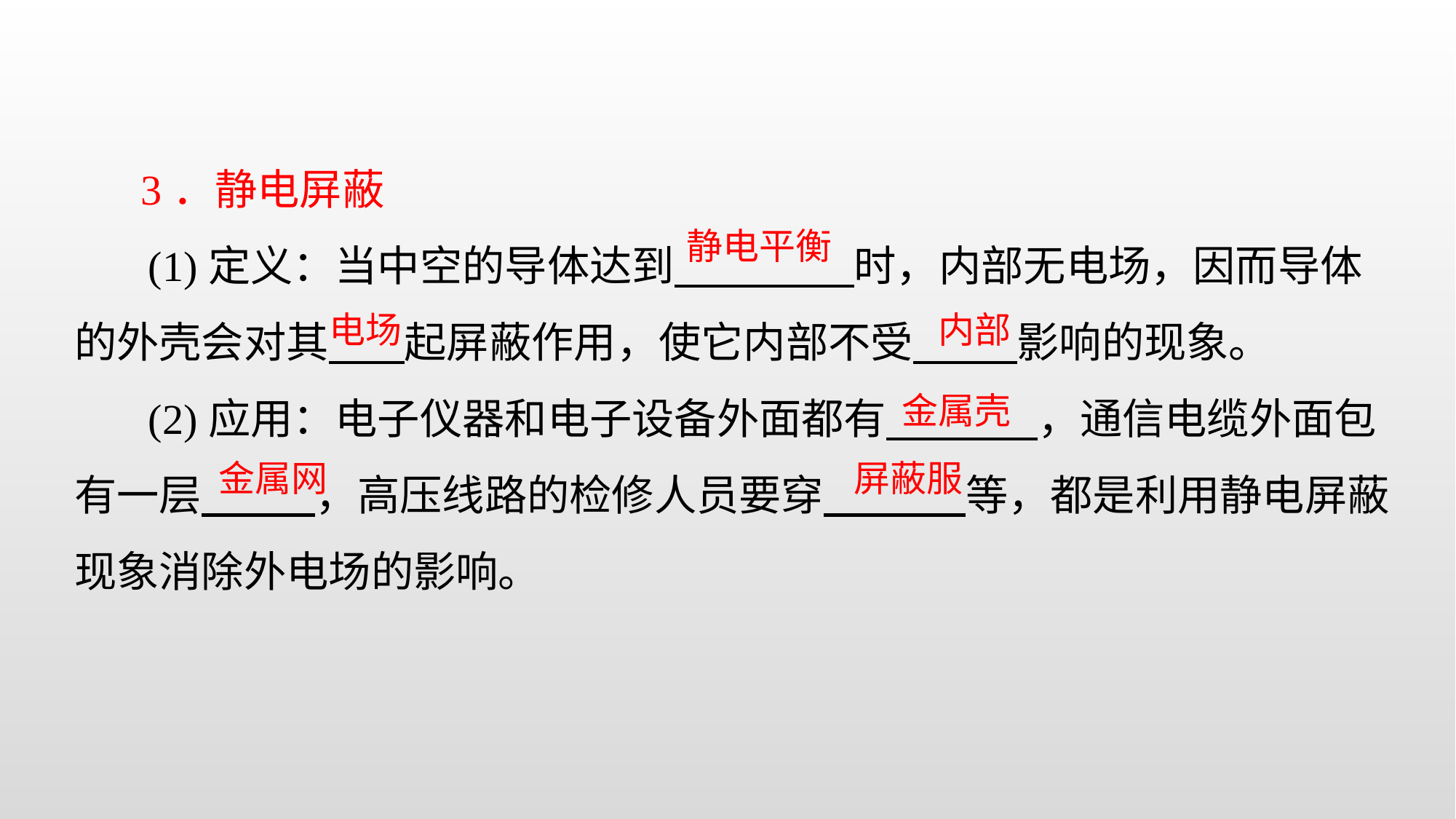

3．静电屏蔽
       (1)定义：当中空的导体达到                   时，内部无电场，因而导体的外壳会对其        起屏蔽作用，使它内部不受           影响的现象。
       (2)应用：电子仪器和电子设备外面都有                ，通信电缆外面包有一层            ，高压线路的检修人员要穿               等，都是利用静电屏蔽现象消除外电场的影响。
静电平衡
电场
内部
金属壳
金属网
屏蔽服